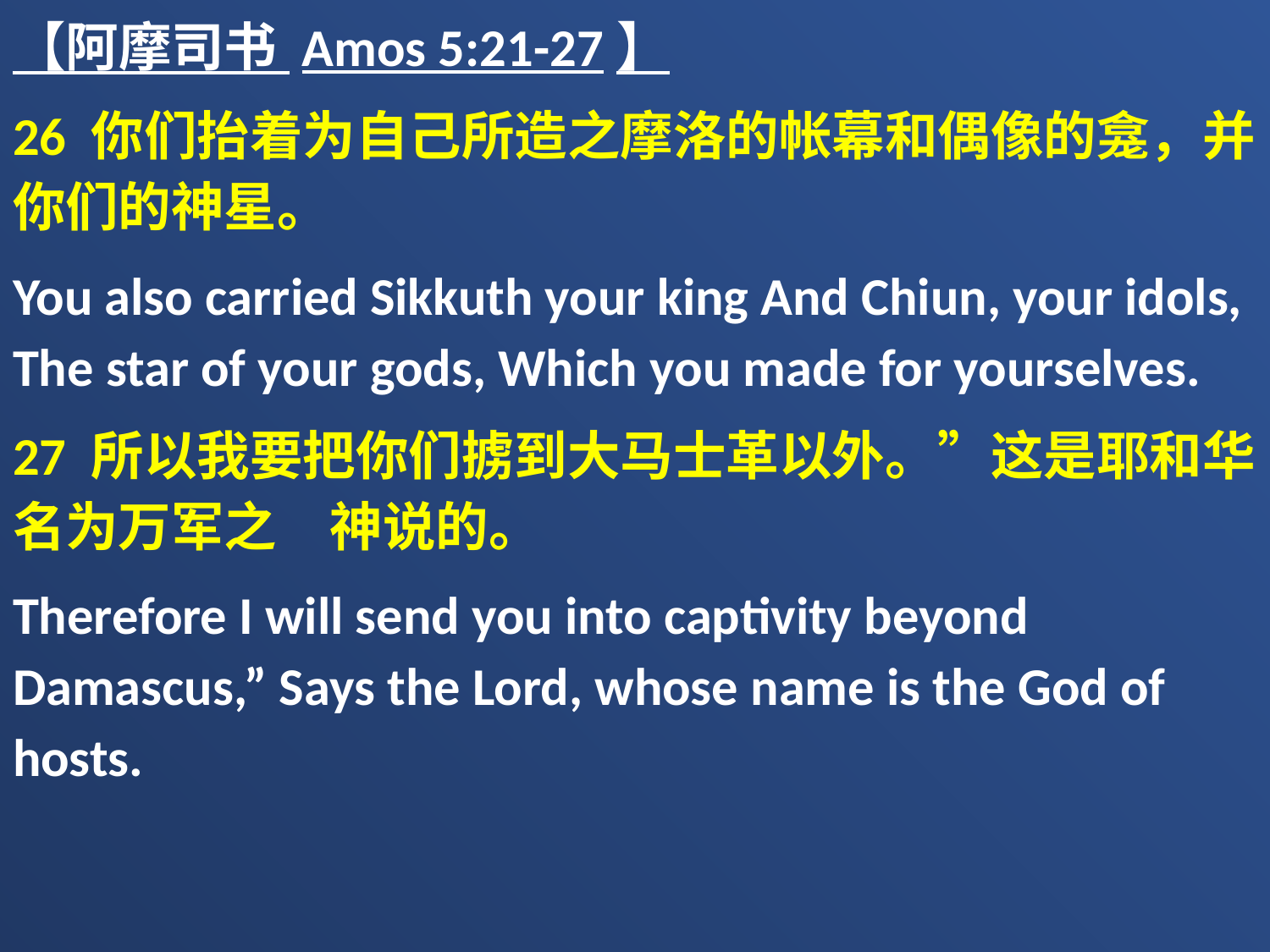

【阿摩司书 Amos 5:21-27】
26 你们抬着为自己所造之摩洛的帐幕和偶像的龛，并你们的神星。
You also carried Sikkuth your king And Chiun, your idols, The star of your gods, Which you made for yourselves.
27 所以我要把你们掳到大马士革以外。”这是耶和华名为万军之　神说的。
Therefore I will send you into captivity beyond Damascus,” Says the Lord, whose name is the God of hosts.